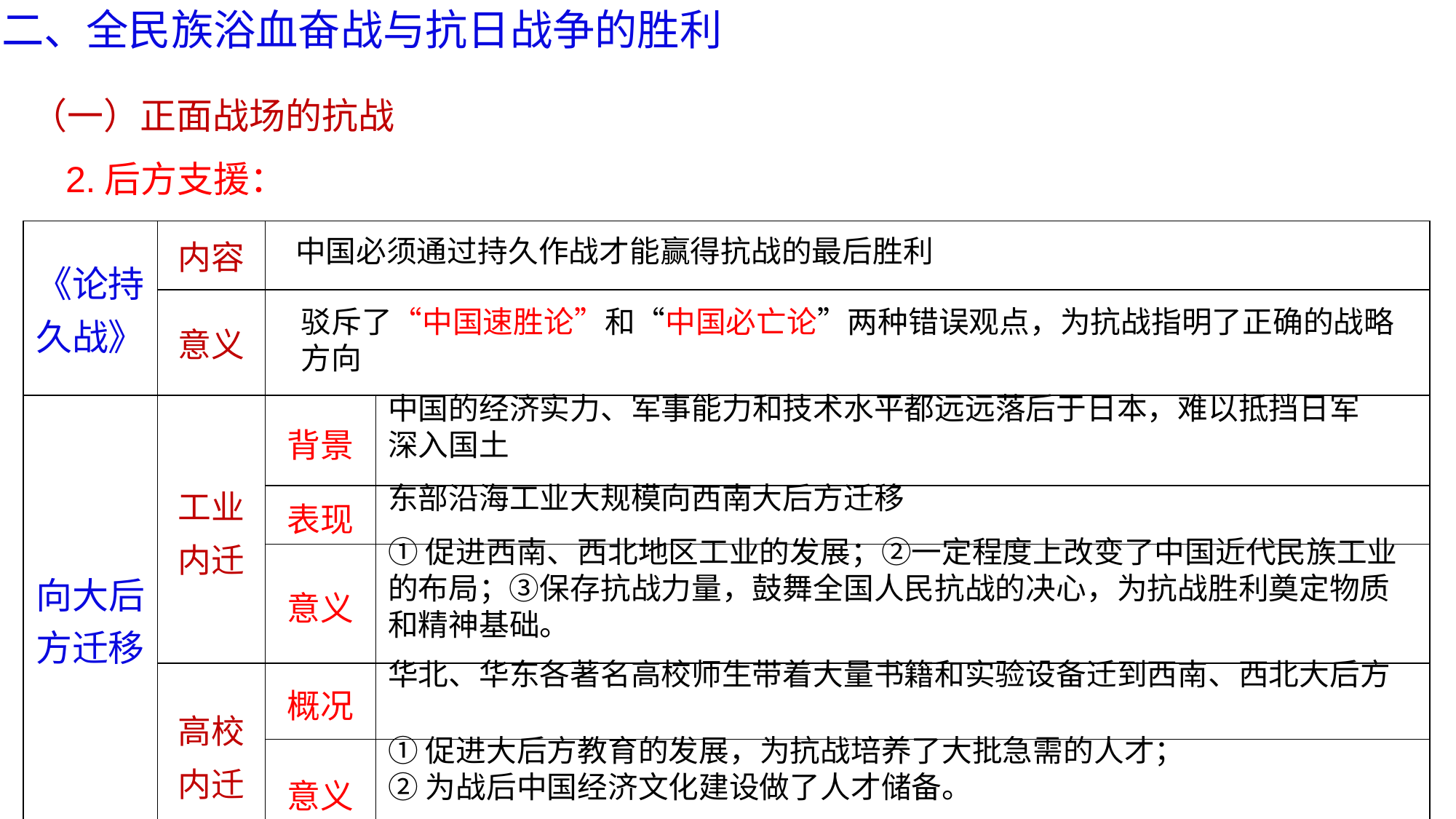

二、全民族浴血奋战与抗日战争的胜利
（一）正面战场的抗战
2.后方支援：
| 《论持 久战》 | 内容 |  |  |
| --- | --- | --- | --- |
|  | 意义 |  |  |
| 向大后 方迁移 | 工业 内迁 | 背景 |  |
|  |  | 表现 |  |
|  |  | 意义 |  |
|  | 高校 内迁 | 概况 |  |
|  |  | 意义 |  |
中国必须通过持久作战才能赢得抗战的最后胜利
驳斥了“中国速胜论”和“中国必亡论”两种错误观点，为抗战指明了正确的战略方向
中国的经济实力、军事能力和技术水平都远远落后于日本，难以抵挡日军深入国土
东部沿海工业大规模向西南大后方迁移
①促进西南、西北地区工业的发展；②一定程度上改变了中国近代民族工业的布局；③保存抗战力量，鼓舞全国人民抗战的决心，为抗战胜利奠定物质和精神基础。
华北、华东各著名高校师生带着大量书籍和实验设备迁到西南、西北大后方
①促进大后方教育的发展，为抗战培养了大批急需的人才；
②为战后中国经济文化建设做了人才储备。